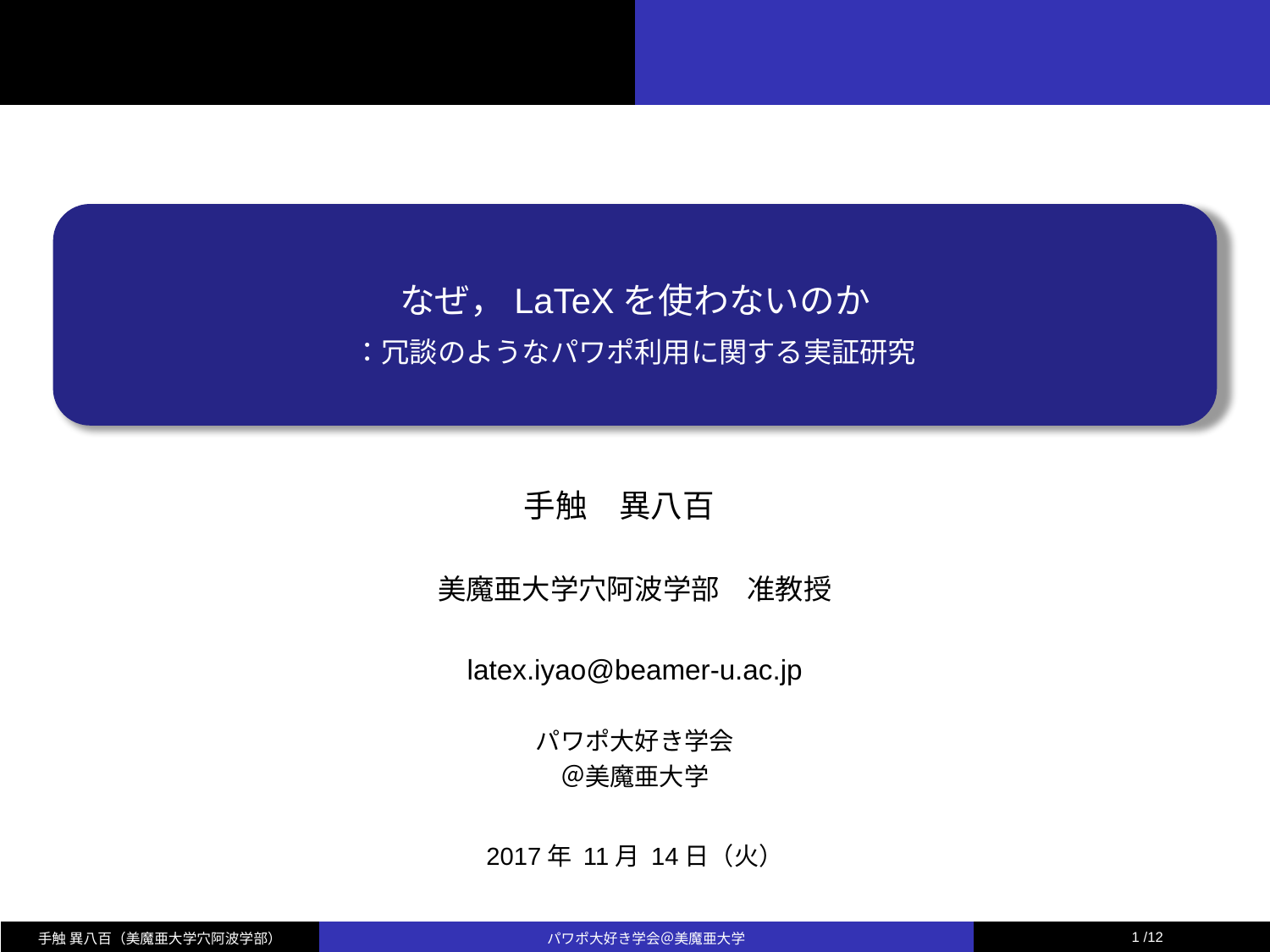

なぜ，LaTeXを使わないのか
：冗談のようなパワポ利用に関する実証研究
手触　異八百

美魔亜大学穴阿波学部　准教授

latex.iyao@beamer-u.ac.jp

パワポ大好き学会
＠美魔亜大学

2017年 11月 14日（火）